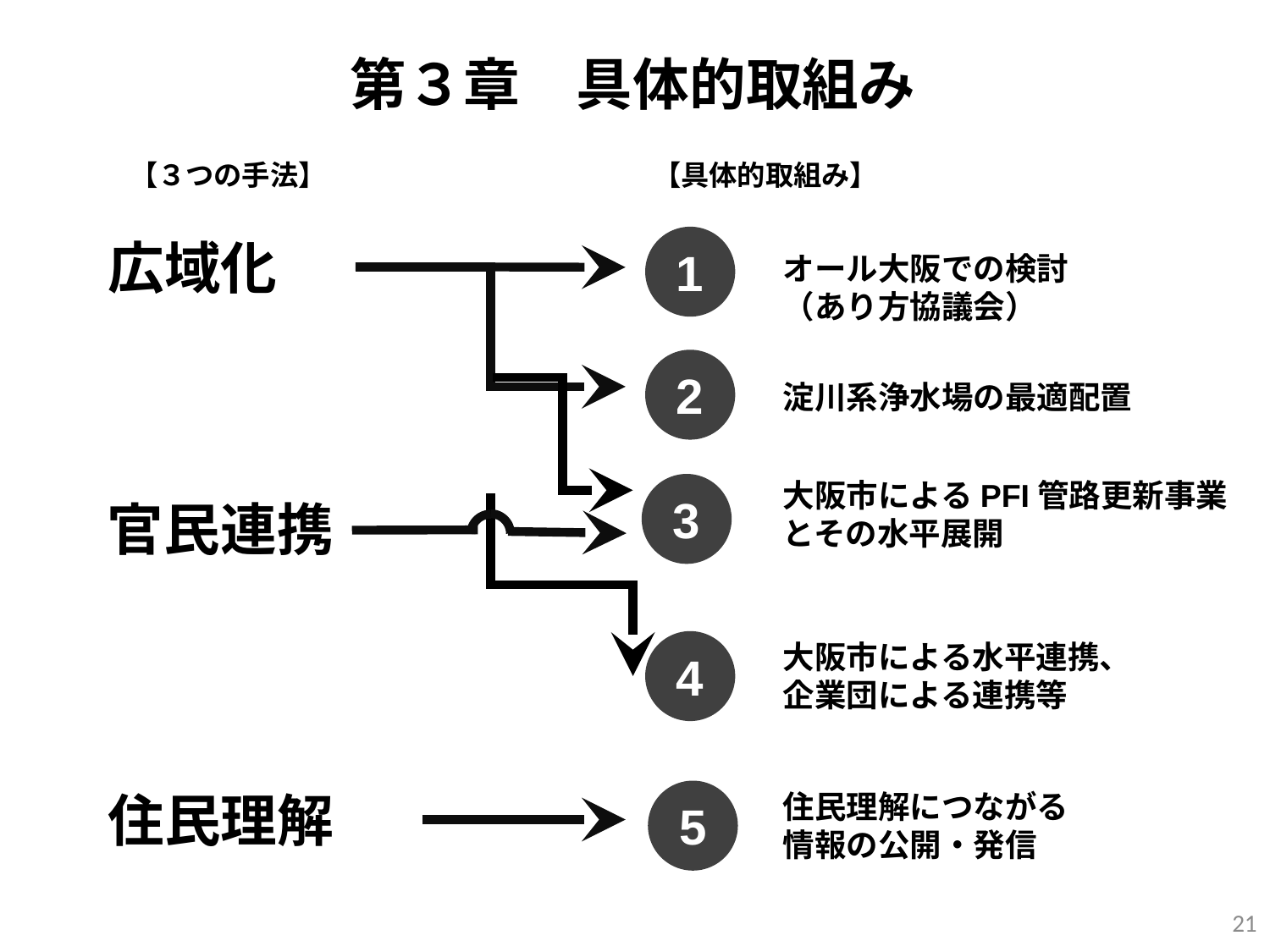

# 第３章　具体的取組み
【３つの手法】
【具体的取組み】
広域化
1
オール大阪での検討（あり方協議会）
2
淀川系浄水場の最適配置
大阪市によるPFI管路更新事業とその水平展開
3
官民連携

4
大阪市による水平連携、
企業団による連携等
住民理解
5
住民理解につながる
情報の公開・発信
21